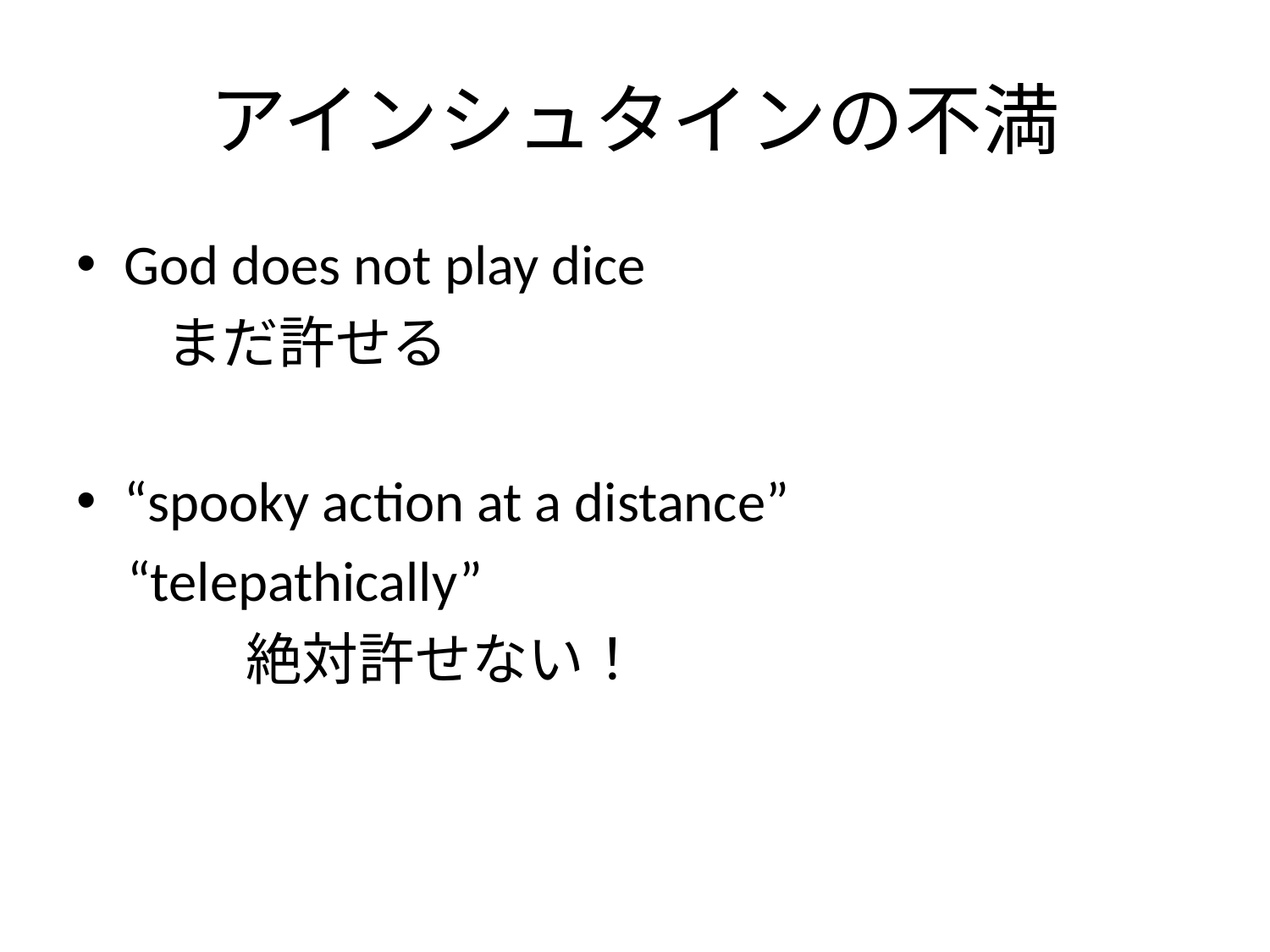

# アインシュタインの不満
God does not play dice
      まだ許せる

“spooky action at a distance”
    “telepathically”
　　　絶対許せない！